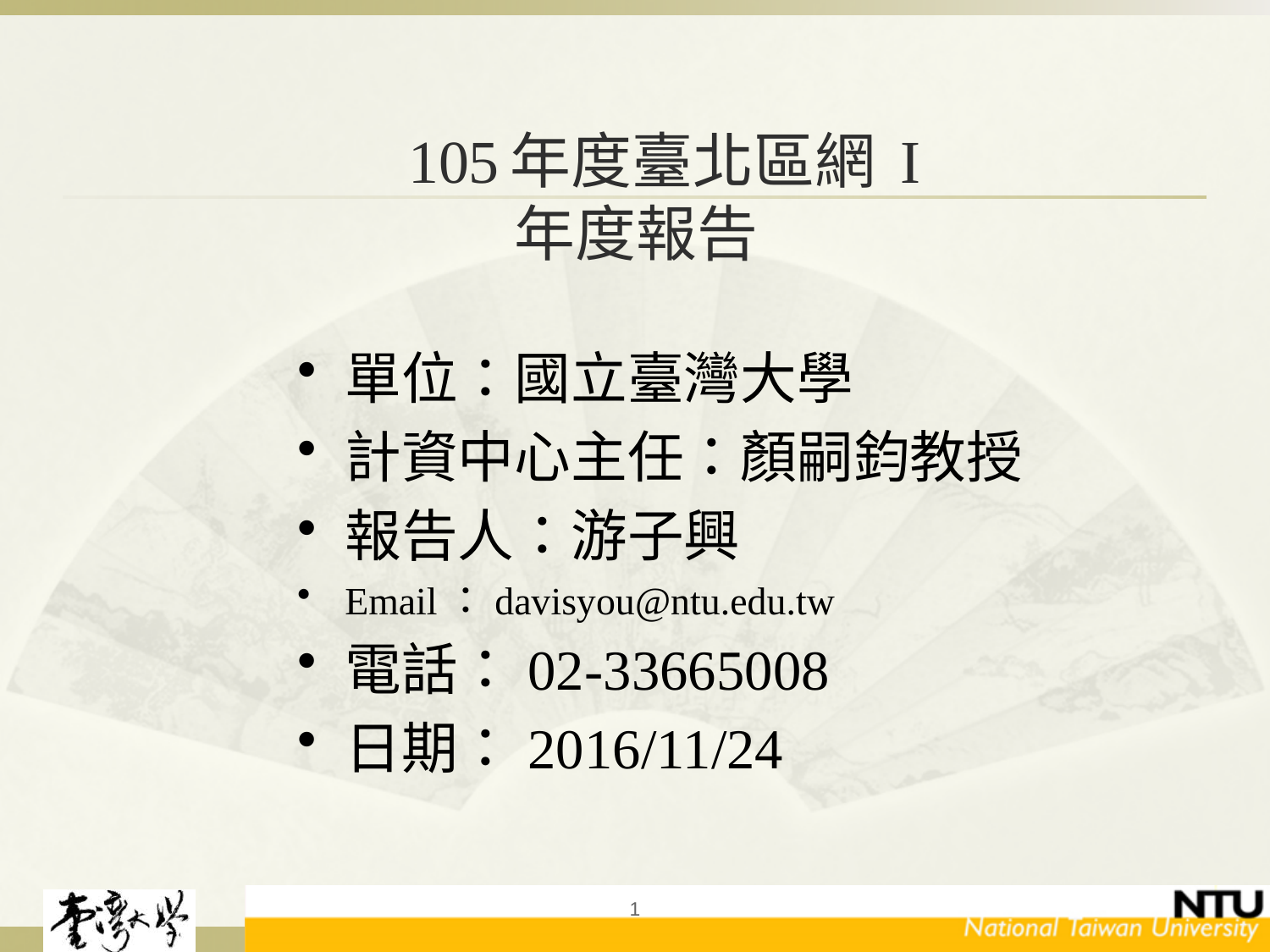

# 105年度臺北區網 I 年度報告
單位：國立臺灣大學
計資中心主任：顏嗣鈞教授
報告人：游子興
Email：davisyou@ntu.edu.tw
電話：02-33665008
日期：2016/11/24
1